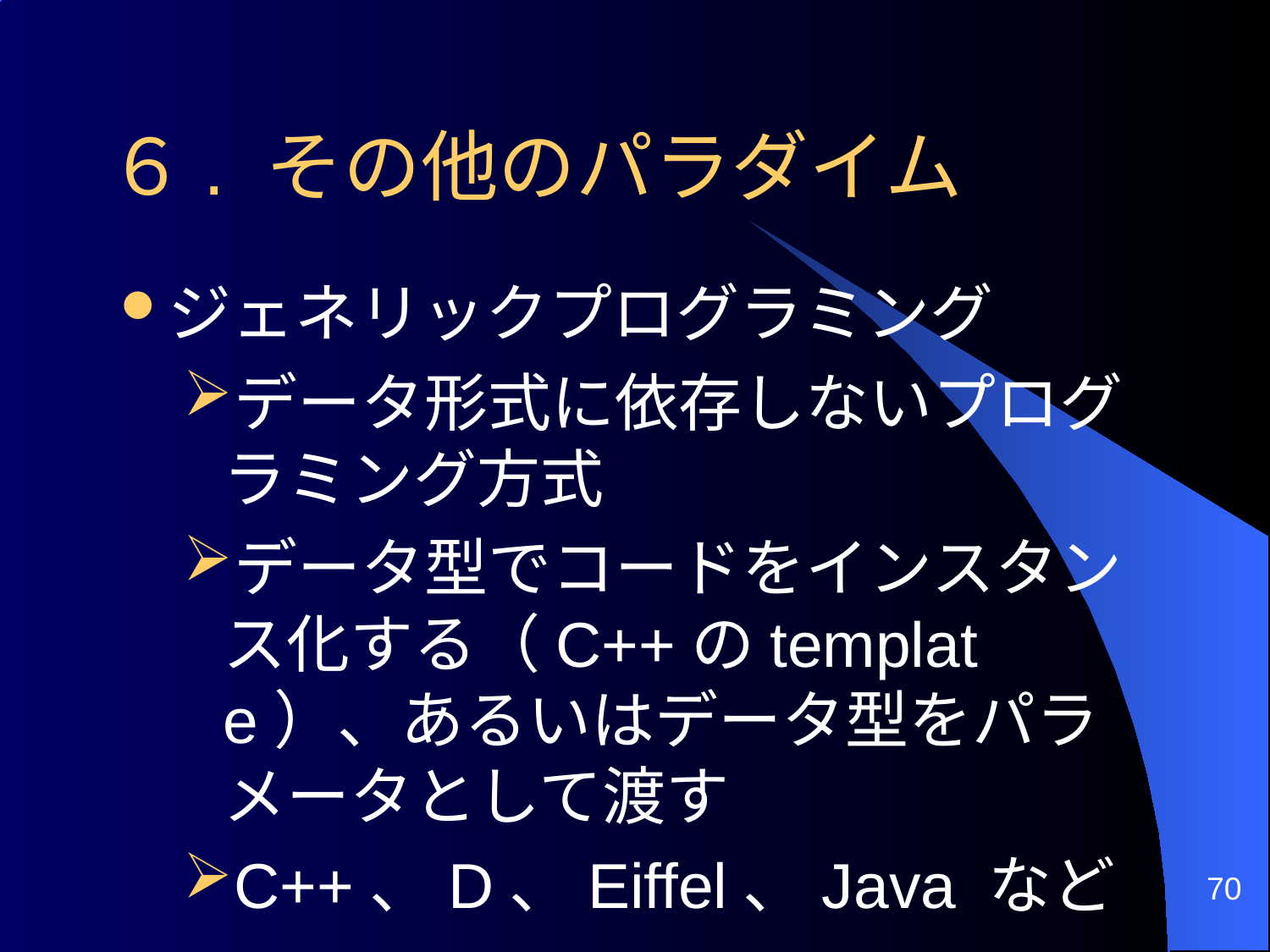

# ６. その他のパラダイム
ジェネリックプログラミング
データ形式に依存しないプログラミング方式
データ型でコードをインスタンス化する（C++のtemplate）、あるいはデータ型をパラメータとして渡す
C++、D、Eiffel、Java など
70